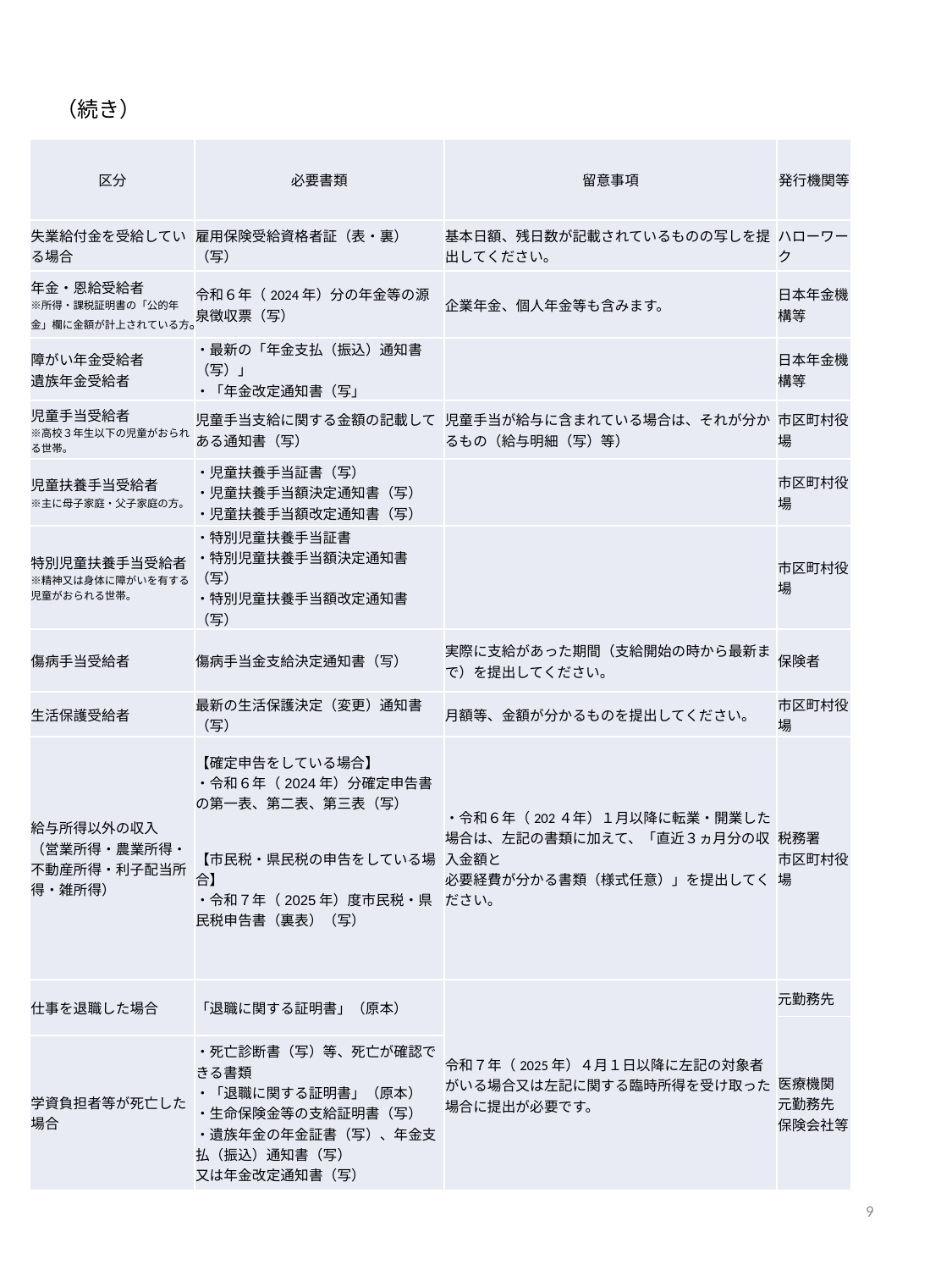

（続き）
| 区分 | 必要書類 | 留意事項 | 発行機関等 |
| --- | --- | --- | --- |
| 失業給付金を受給している場合 | 雇用保険受給資格者証（表・裏）（写） | 基本日額、残日数が記載されているものの写しを提出してください。 | ハローワーク |
| 年金・恩給受給者 ※所得・課税証明書の「公的年金」欄に金額が計上されている方。 | 令和６年（2024年）分の年金等の源泉徴収票（写） | 企業年金、個人年金等も含みます。 | 日本年金機構等 |
| 障がい年金受給者 遺族年金受給者 | ・最新の「年金支払（振込）通知書（写）」 ・「年金改定通知書（写」 |  | 日本年金機構等 |
| 児童手当受給者 ※高校３年生以下の児童がおられる世帯。 | 児童手当支給に関する金額の記載してある通知書（写） | 児童手当が給与に含まれている場合は、それが分かるもの（給与明細（写）等） | 市区町村役場 |
| 児童扶養手当受給者 ※主に母子家庭・父子家庭の方。 | ・児童扶養手当証書（写） ・児童扶養手当額決定通知書（写） ・児童扶養手当額改定通知書（写） |  | 市区町村役場 |
| 特別児童扶養手当受給者 ※精神又は身体に障がいを有する児童がおられる世帯。 | ・特別児童扶養手当証書 ・特別児童扶養手当額決定通知書（写） ・特別児童扶養手当額改定通知書（写） |  | 市区町村役場 |
| 傷病手当受給者 | 傷病手当金支給決定通知書（写） | 実際に支給があった期間（支給開始の時から最新まで）を提出してください。 | 保険者 |
| 生活保護受給者 | 最新の生活保護決定（変更）通知書（写） | 月額等、金額が分かるものを提出してください。 | 市区町村役場 |
| 給与所得以外の収入 （営業所得・農業所得・不動産所得・利子配当所得・雑所得） | 【確定申告をしている場合】 ・令和６年（2024年）分確定申告書の第一表、第二表、第三表（写） 【市民税・県民税の申告をしている場合】 ・令和７年（2025年）度市民税・県民税申告書（裏表）（写） | ・令和６年（202４年）１月以降に転業・開業した場合は、左記の書類に加えて、「直近３ヵ月分の収入金額と 必要経費が分かる書類（様式任意）」を提出してください。 | 税務署 市区町村役場 |
| 仕事を退職した場合 | 「退職に関する証明書」（原本） | 令和７年（2025年）４月１日以降に左記の対象者がいる場合又は左記に関する臨時所得を受け取った場合に提出が必要です。 | 元勤務先 |
| 学資負担者等が死亡した場合 | ・死亡診断書（写）等、死亡が確認できる書類（原本） ・退職に関する証明書（原本） ・生命保険金等の支給証明書（写） ・遺族年金の年金証書（写）、年金支払（振込）通知書（写） 又は年金改定通知書（写） |  | 医療機関 元勤務先 保険会社等 |
| 学資負担者等が死亡した場合 | ・死亡診断書（写）等、死亡が確認できる書類 ・「退職に関する証明書」（原本） ・生命保険金等の支給証明書（写） ・遺族年金の年金証書（写）、年金支払（振込）通知書（写） 又は年金改定通知書（写） |  |  |
9